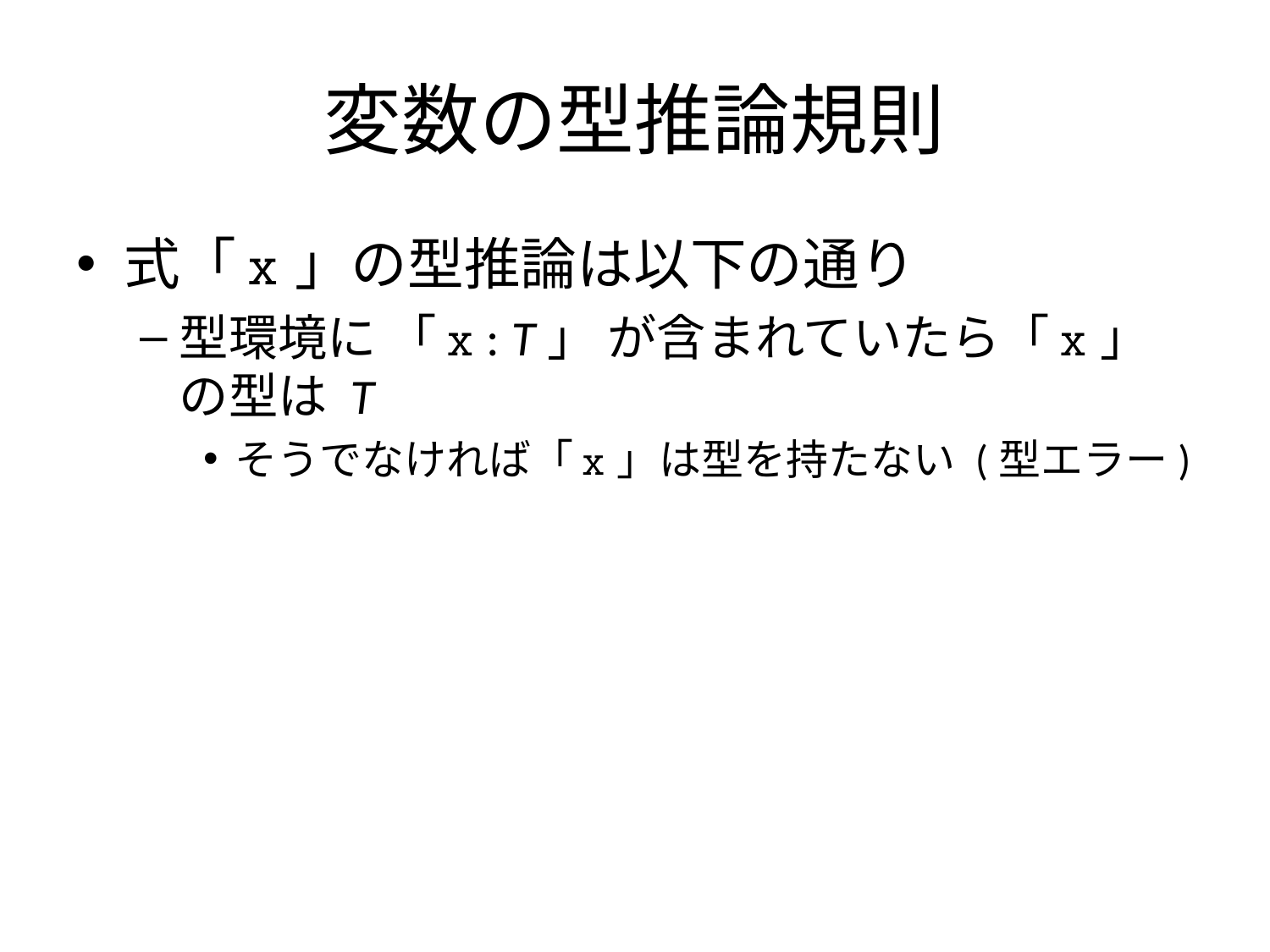

# 変数の型推論規則
式「x」の型推論は以下の通り
型環境に 「x : T」 が含まれていたら「x」の型は T
そうでなければ「x」は型を持たない (型エラー)